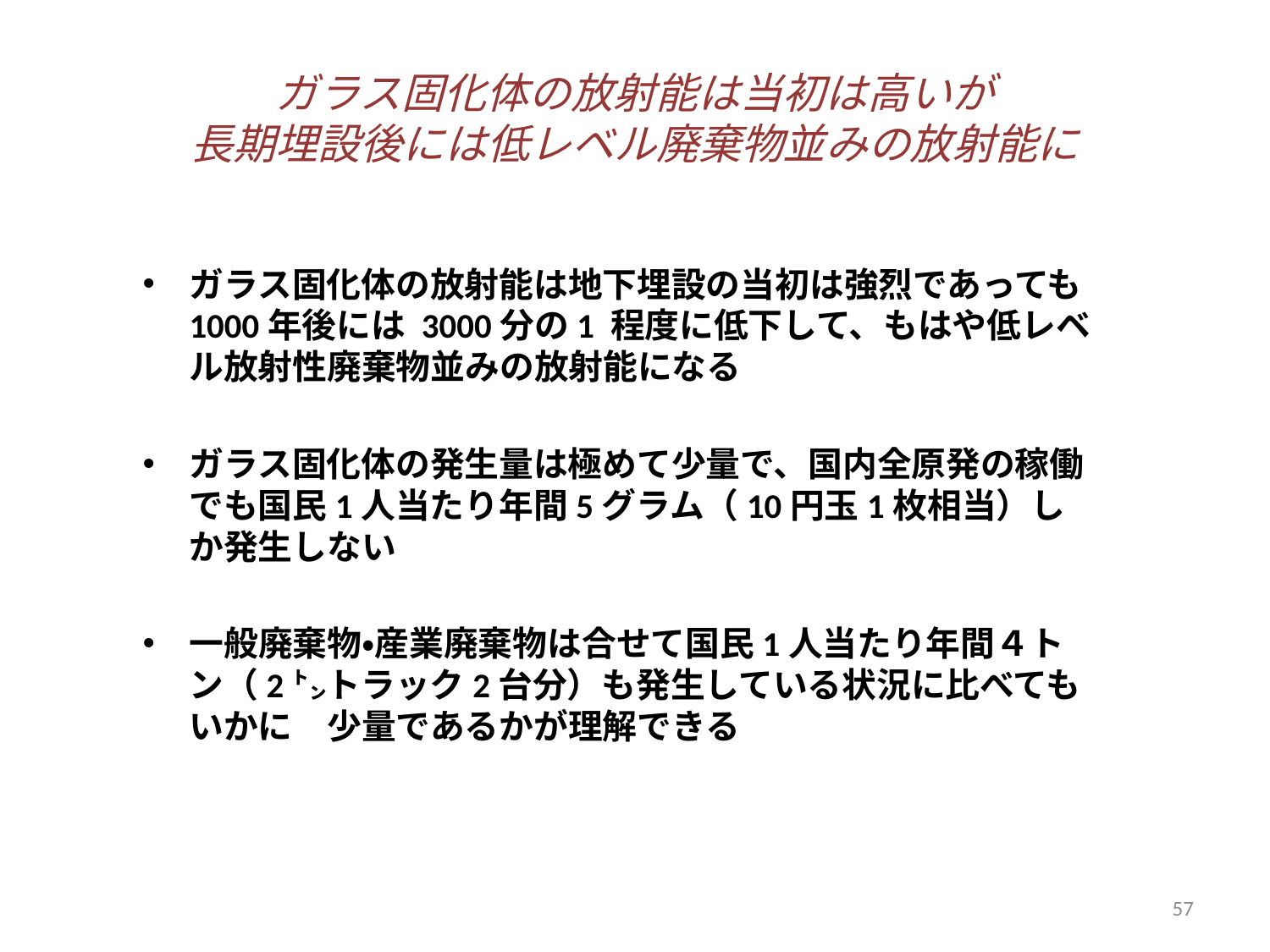

# ガラス固化体の放射能は当初は高いが 長期埋設後には低レベル廃棄物並みの放射能に
ガラス固化体の放射能は地下埋設の当初は強烈であっても1000年後には 3000分の1 程度に低下して、もはや低レベル放射性廃棄物並みの放射能になる

ガラス固化体の発生量は極めて少量で、国内全原発の稼働でも国民1人当たり年間5グラム（10円玉1枚相当）しか発生しない

一般廃棄物・産業廃棄物は合せて国民1人当たり年間４トン（2㌧トラック2台分）も発生している状況に比べてもいかに　少量であるかが理解できる

57